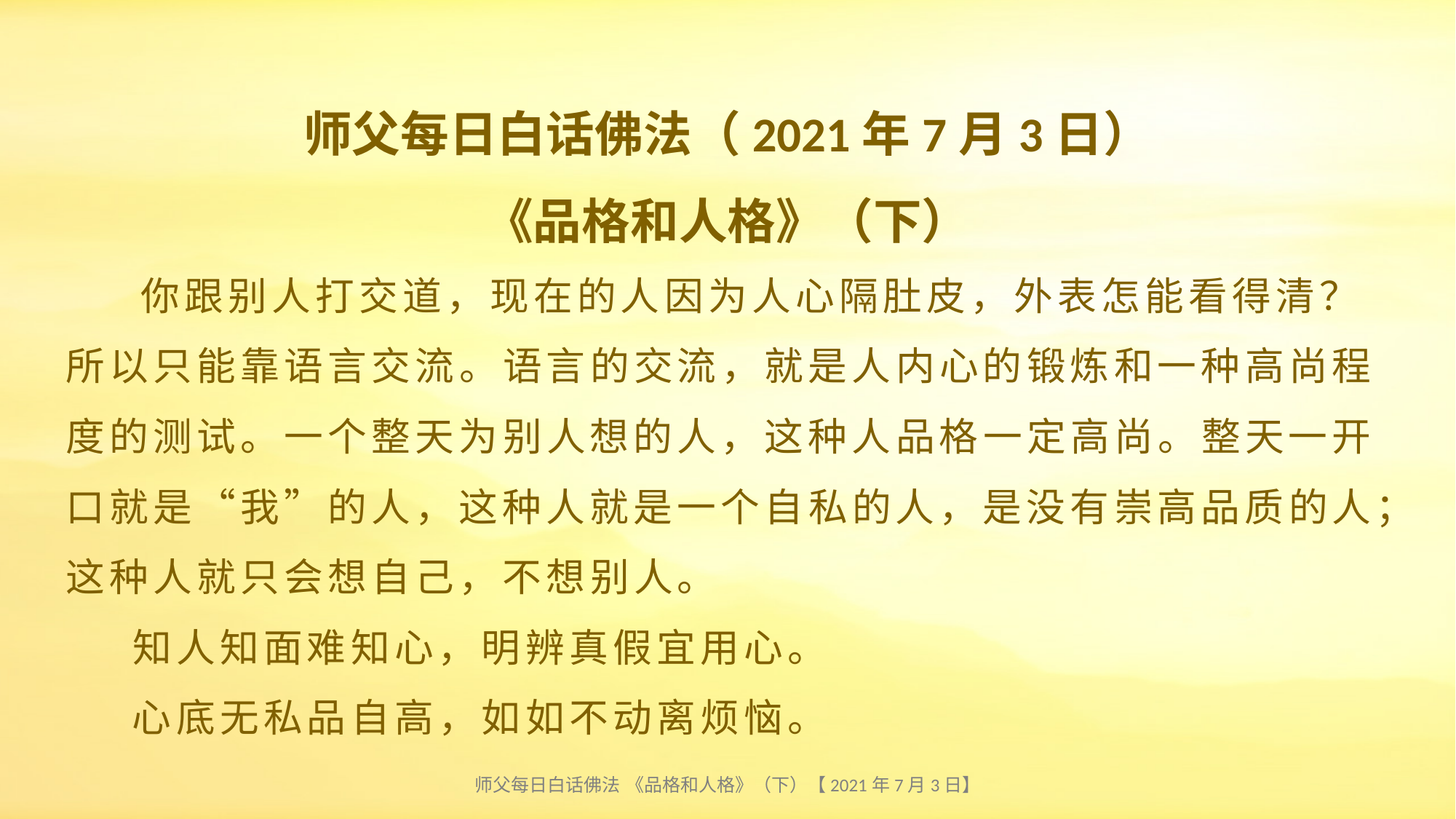

师父每日白话佛法（2021年7月3日）
《品格和人格》（下）
# 你跟别人打交道，现在的人因为人心隔肚皮，外表怎能看得清？所以只能靠语言交流。语言的交流，就是人内心的锻炼和一种高尚程度的测试。一个整天为别人想的人，这种人品格一定高尚。整天一开口就是“我”的人，这种人就是一个自私的人，是没有崇高品质的人；这种人就只会想自己，不想别人。 知人知面难知心，明辨真假宜用心。 心底无私品自高，如如不动离烦恼。
师父每日白话佛法 《品格和人格》（下）【2021年7月3日】